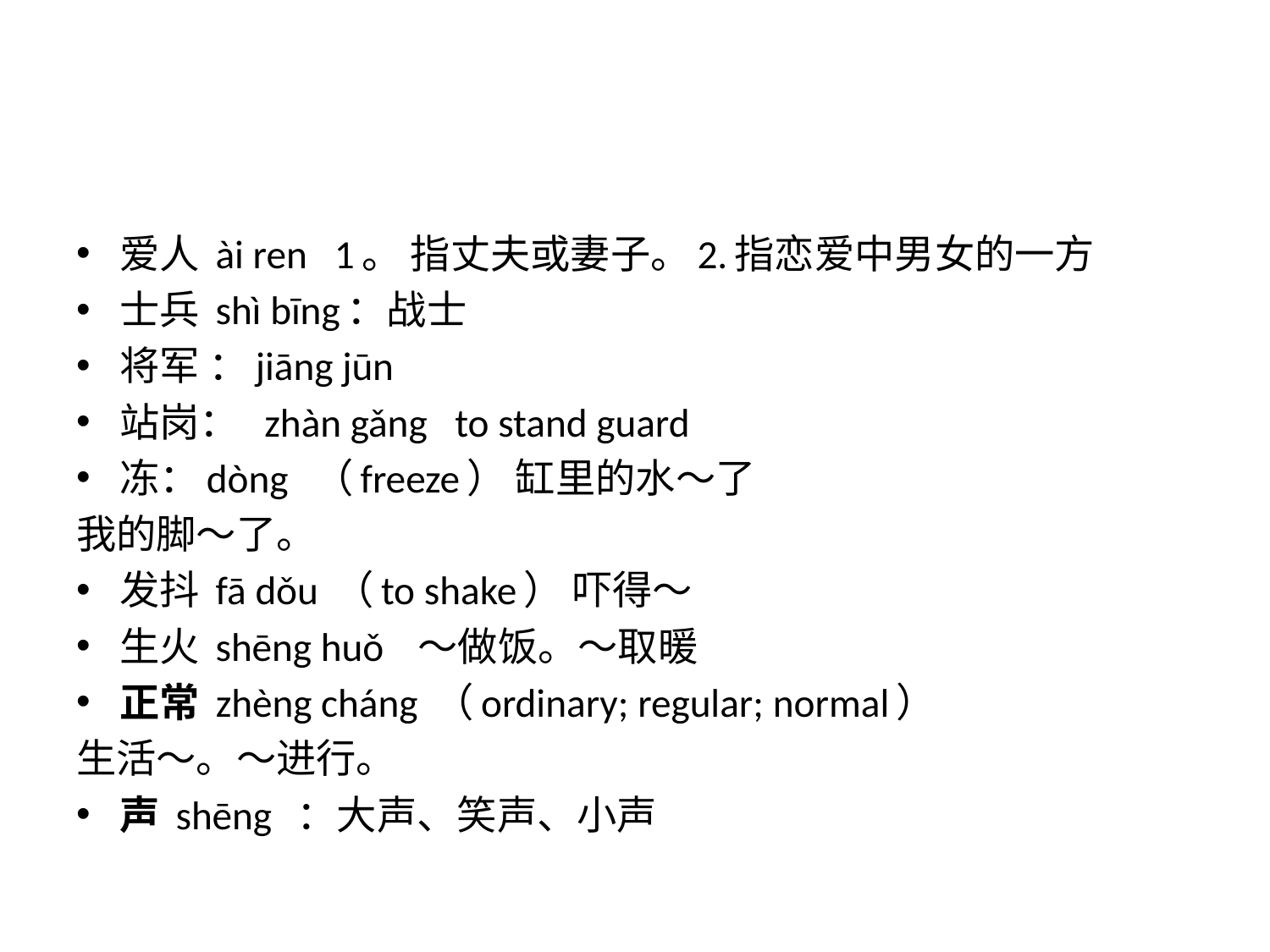

#
爱人 ài ren   1。 指丈夫或妻子。2.指恋爱中男女的一方
士兵 shì bīng：战士
将军 ：jiāng jūn
站岗：  zhàn gǎng   to stand guard
冻：dòng  （freeze） 缸里的水～了
我的脚～了。
发抖 fā dǒu （to shake） 吓得～
生火 shēng huǒ   ～做饭。～取暖
正常 zhèng cháng （ordinary; regular; normal）
生活～。～进行。
声 shēng  ：大声、笑声、小声